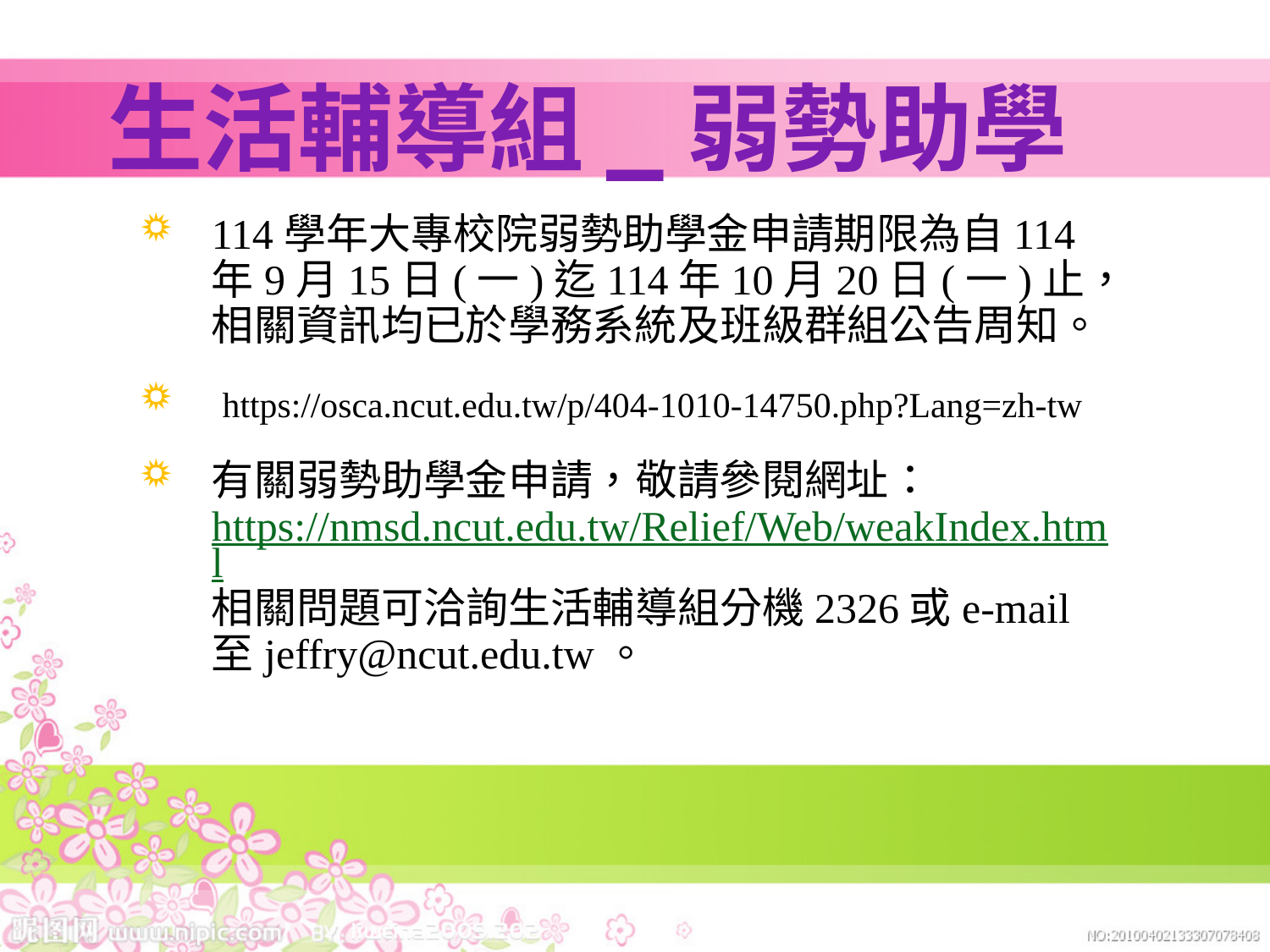

# 生活輔導組_弱勢助學
114學年大專校院弱勢助學金申請期限為自114年9月15日(一)迄114年10月20日(一)止，相關資訊均已於學務系統及班級群組公告周知。
 https://osca.ncut.edu.tw/p/404-1010-14750.php?Lang=zh-tw
有關弱勢助學金申請，敬請參閱網址：https://nmsd.ncut.edu.tw/Relief/Web/weakIndex.html相關問題可洽詢生活輔導組分機2326或e-mail至jeffry@ncut.edu.tw。